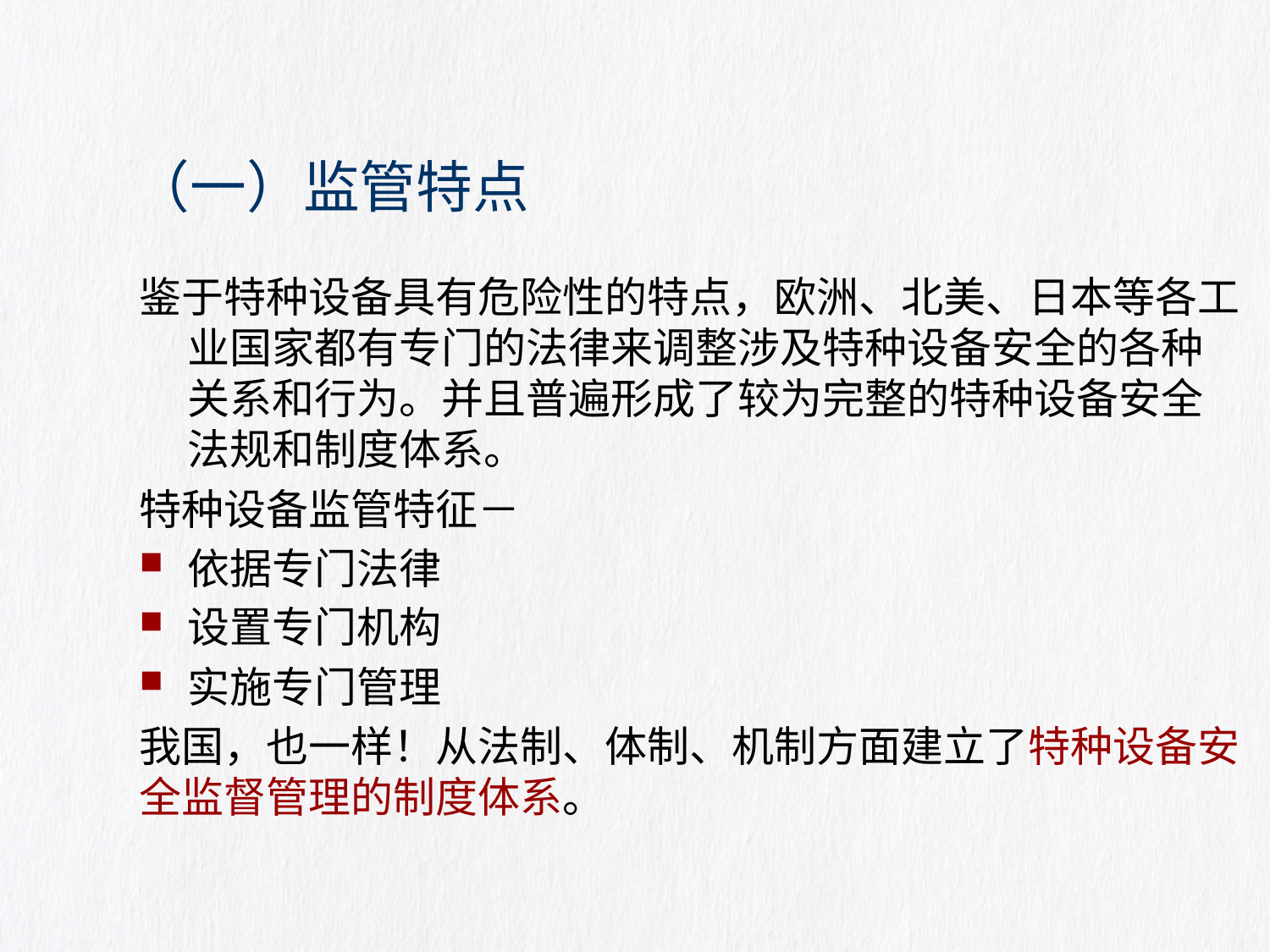

# （一）监管特点
鉴于特种设备具有危险性的特点，欧洲、北美、日本等各工业国家都有专门的法律来调整涉及特种设备安全的各种关系和行为。并且普遍形成了较为完整的特种设备安全法规和制度体系。
特种设备监管特征－
依据专门法律
设置专门机构
实施专门管理
我国，也一样！从法制、体制、机制方面建立了特种设备安全监督管理的制度体系。
77